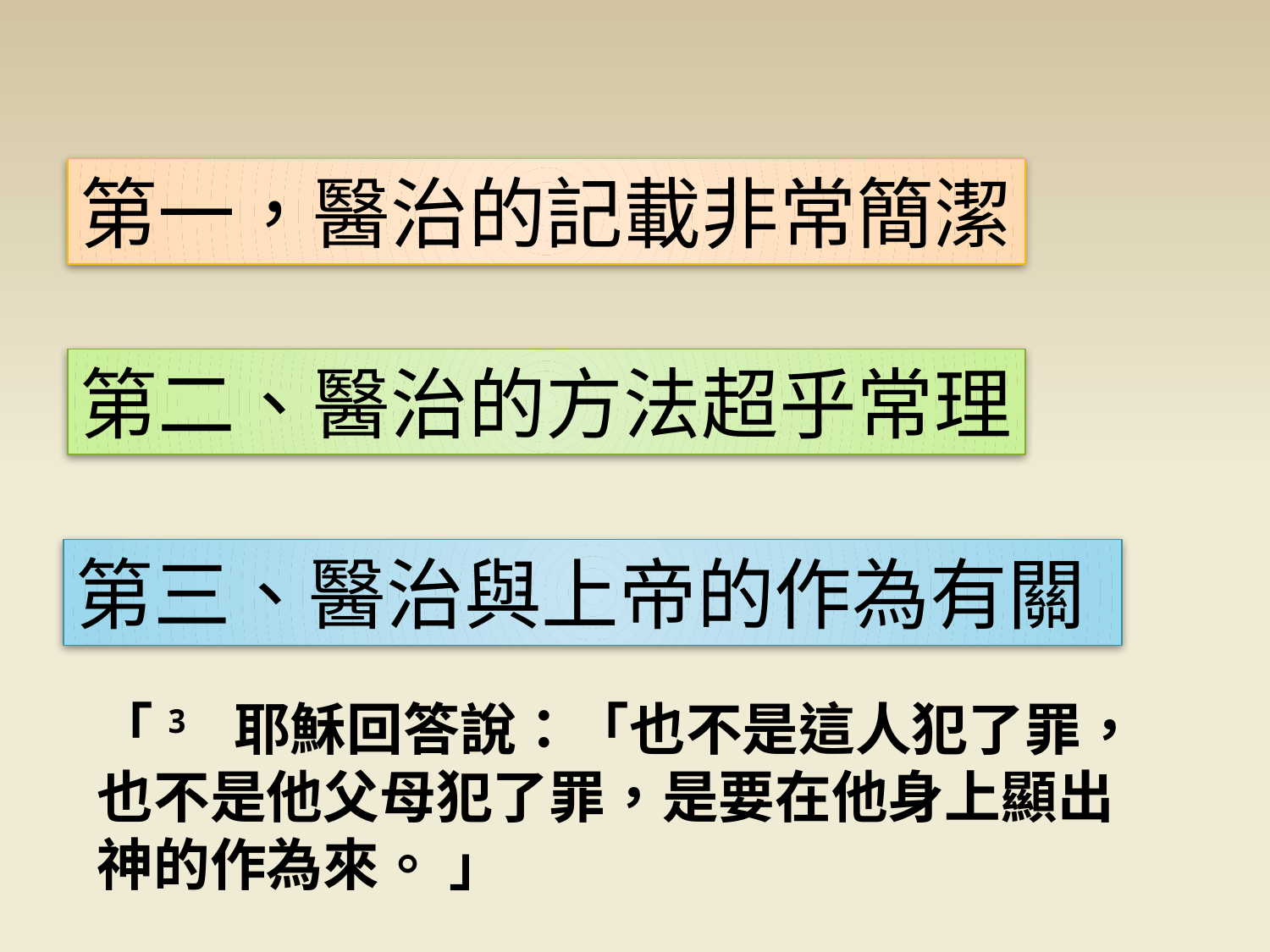

第一，醫治的記載非常簡潔
第二、醫治的方法超乎常理
第三、醫治與上帝的作為有關
「3 耶穌回答說：「也不是這人犯了罪，也不是他父母犯了罪，是要在他身上顯出神的作為來。 」